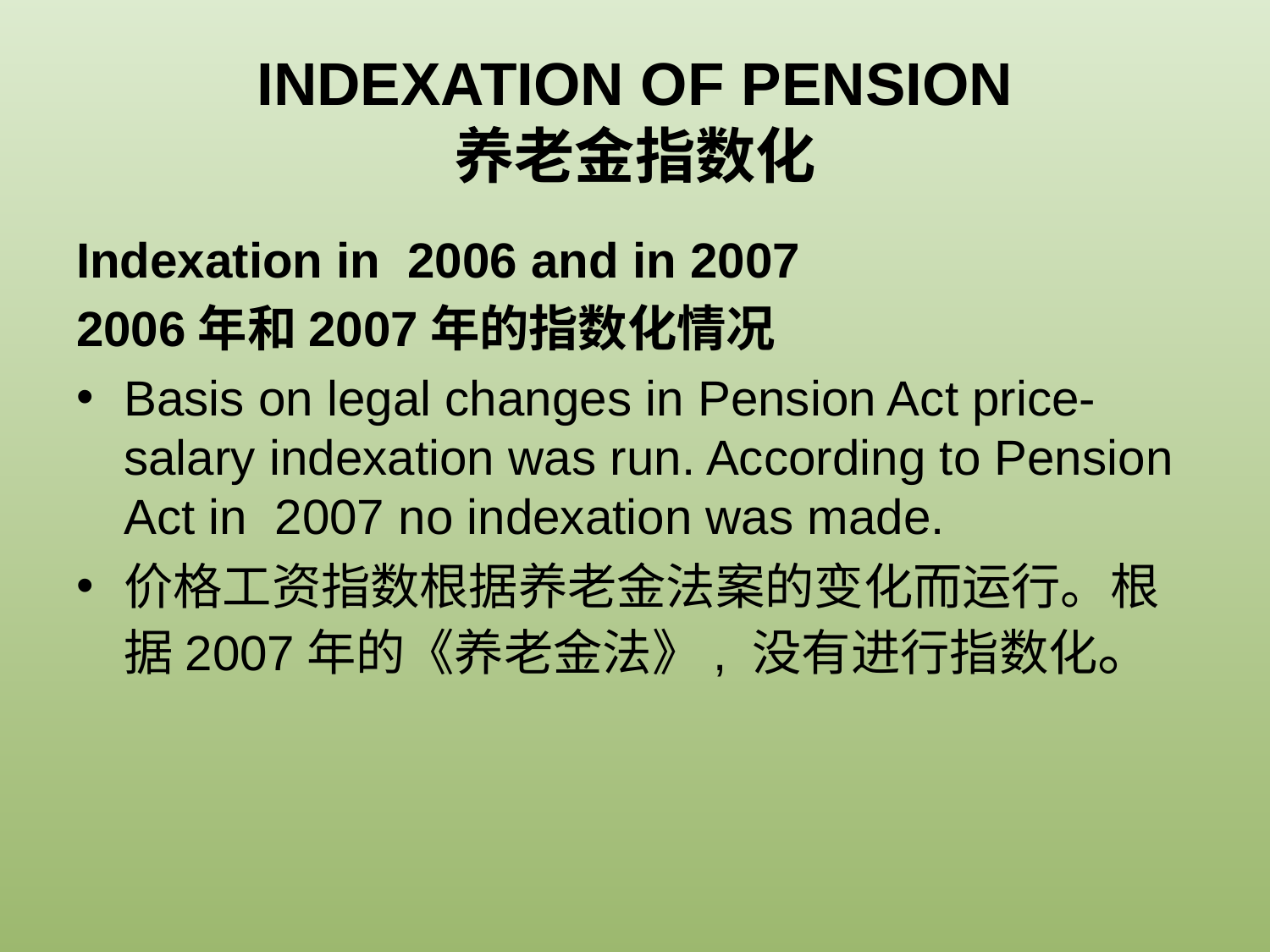

# INDEXATION OF PENSION 养老金指数化
Indexation in  2006 and in 2007
2006年和2007年的指数化情况
Basis on legal changes in Pension Act price-salary indexation was run. According to Pension Act in  2007 no indexation was made.
价格工资指数根据养老金法案的变化而运行。根据2007年的《养老金法》, 没有进行指数化。